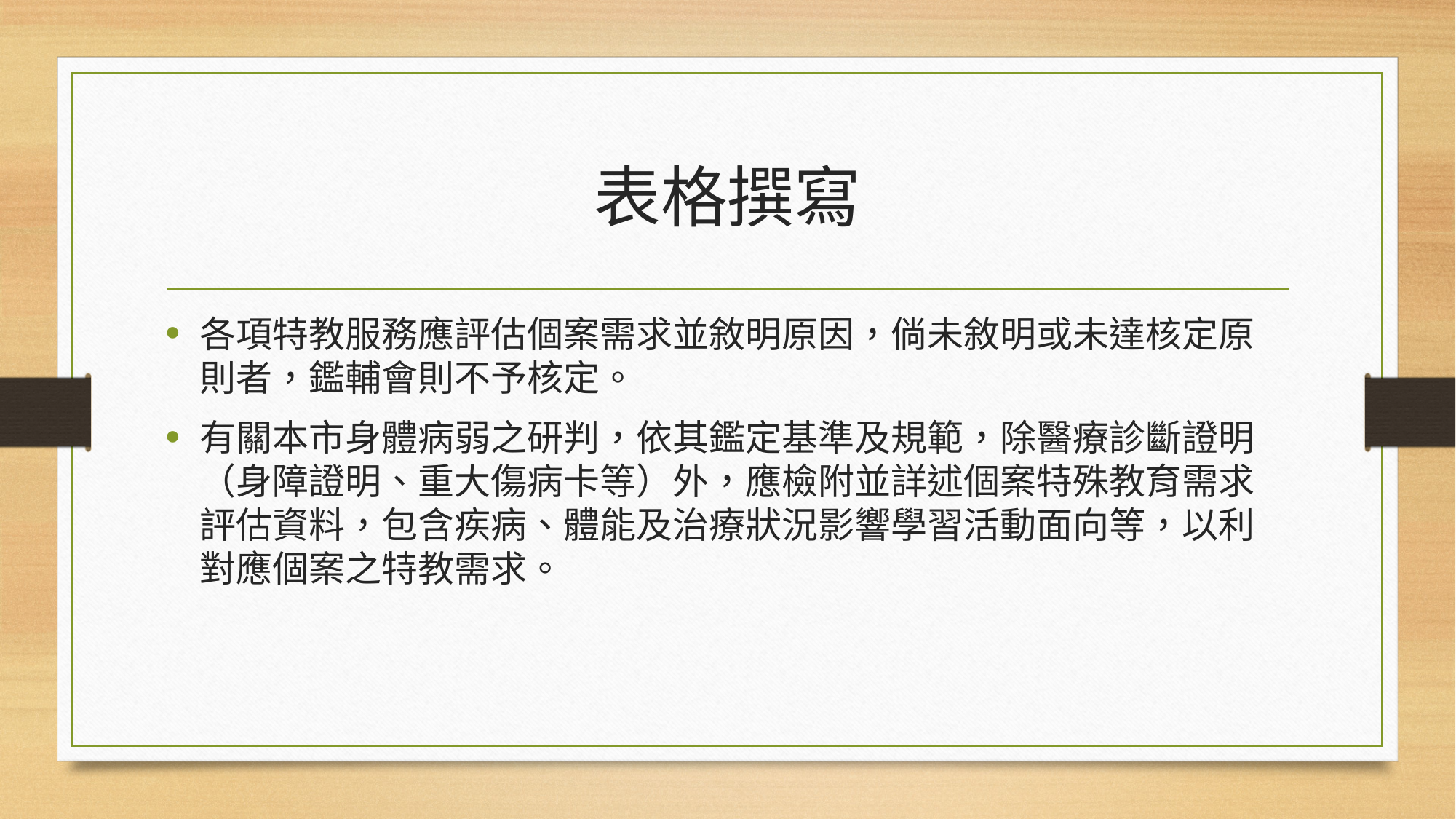

# 表格撰寫
各項特教服務應評估個案需求並敘明原因，倘未敘明或未達核定原則者，鑑輔會則不予核定。
有關本市身體病弱之研判，依其鑑定基準及規範，除醫療診斷證明（身障證明、重大傷病卡等）外，應檢附並詳述個案特殊教育需求評估資料，包含疾病、體能及治療狀況影響學習活動面向等，以利對應個案之特教需求。